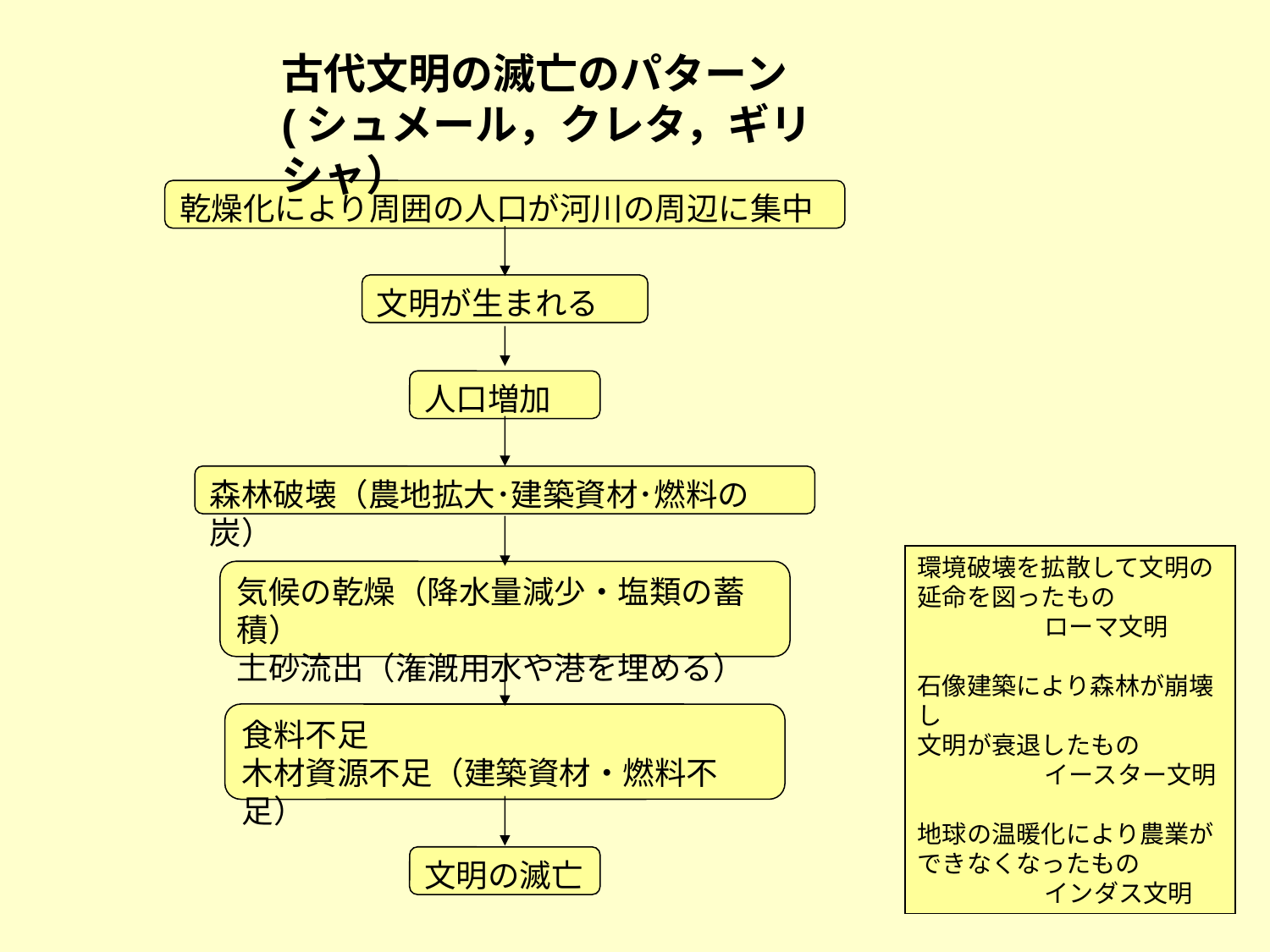

古代文明の滅亡のパターン
(シュメール，クレタ，ギリシャ）
乾燥化により周囲の人口が河川の周辺に集中

文明が生まれる

人口増加

森林破壊（農地拡大･建築資材･燃料の炭）

気候の乾燥（降水量減少・塩類の蓄積）
土砂流出（潅漑用水や港を埋める）
環境破壊を拡散して文明の
延命を図ったもの
	ローマ文明

石像建築により森林が崩壊し
文明が衰退したもの
	イースター文明

地球の温暖化により農業が
できなくなったもの
	インダス文明

食料不足
木材資源不足（建築資材・燃料不足）

文明の滅亡